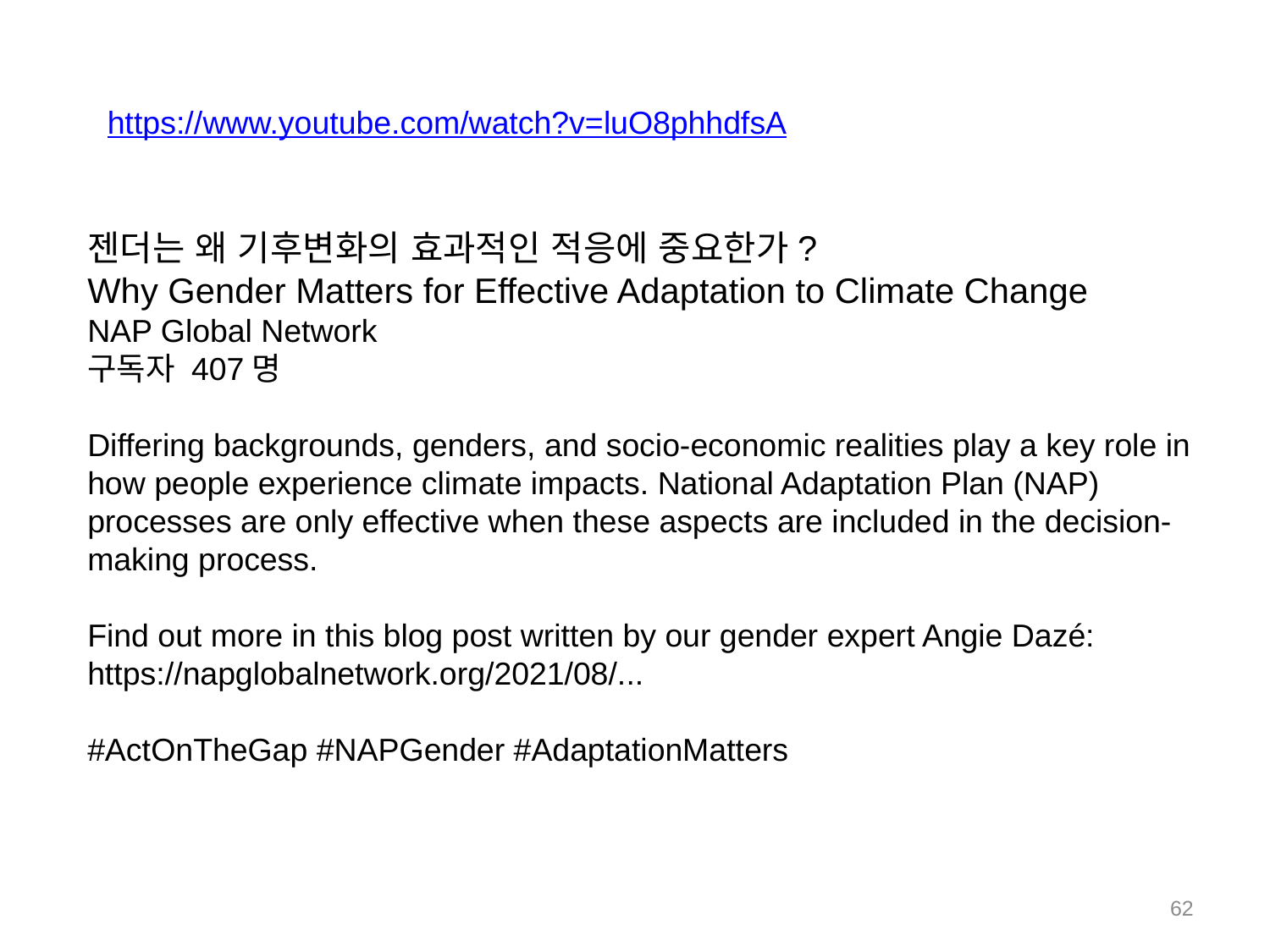

https://www.youtube.com/watch?v=luO8phhdfsA

젠더는 왜 기후변화의 효과적인 적응에 중요한가?
Why Gender Matters for Effective Adaptation to Climate Change
NAP Global Network
구독자 407명

Differing backgrounds, genders, and socio-economic realities play a key role in how people experience climate impacts. National Adaptation Plan (NAP) processes are only effective when these aspects are included in the decision-making process.

Find out more in this blog post written by our gender expert Angie Dazé: https://napglobalnetwork.org/2021/08/...

#ActOnTheGap #NAPGender #AdaptationMatters
62